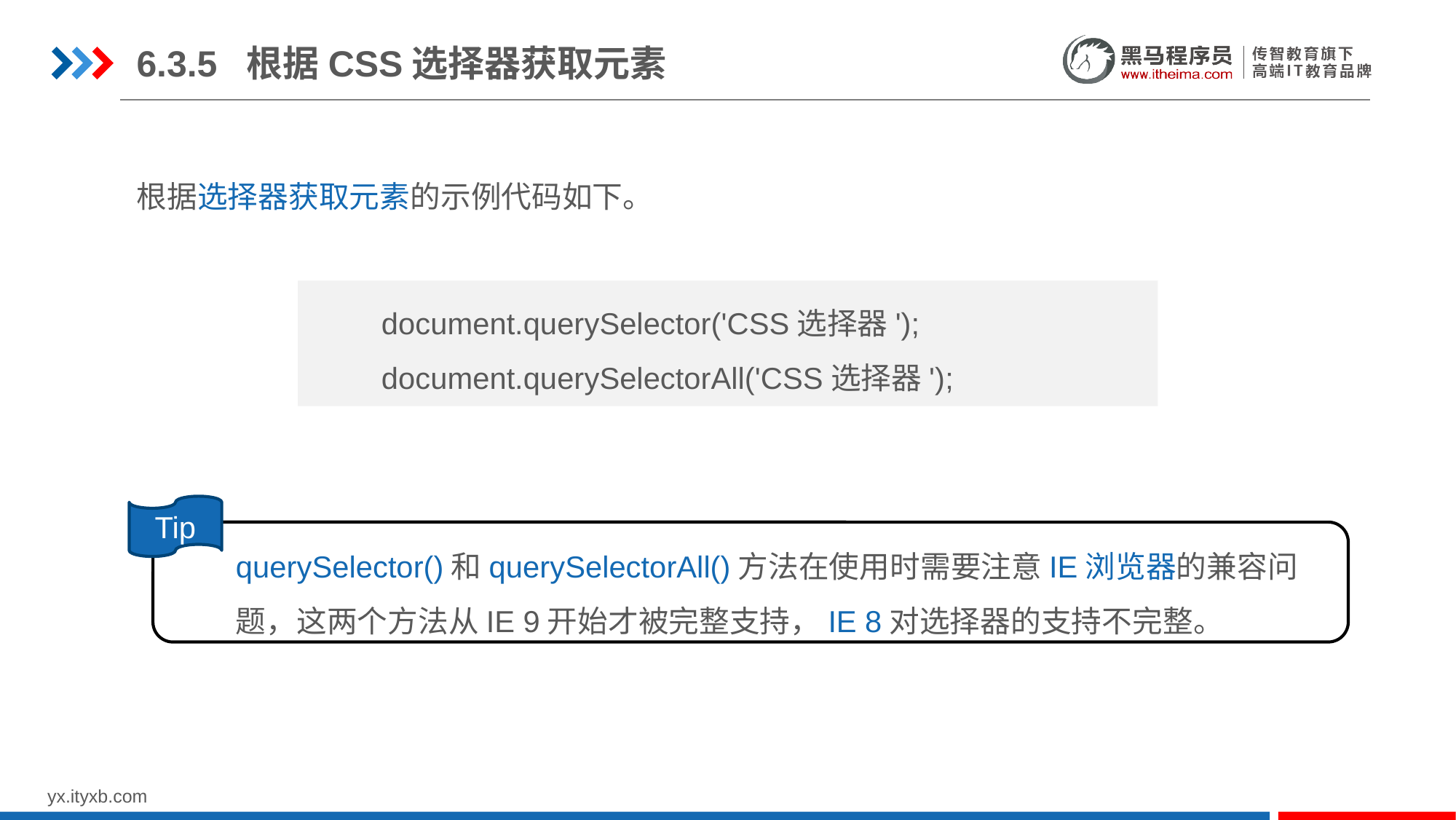

6.3.5  根据CSS选择器获取元素
根据选择器获取元素的示例代码如下。
document.querySelector('CSS选择器');
document.querySelectorAll('CSS选择器');

Tip

querySelector()和querySelectorAll()方法在使用时需要注意IE浏览器的兼容问题，这两个方法从IE 9开始才被完整支持，IE 8对选择器的支持不完整。